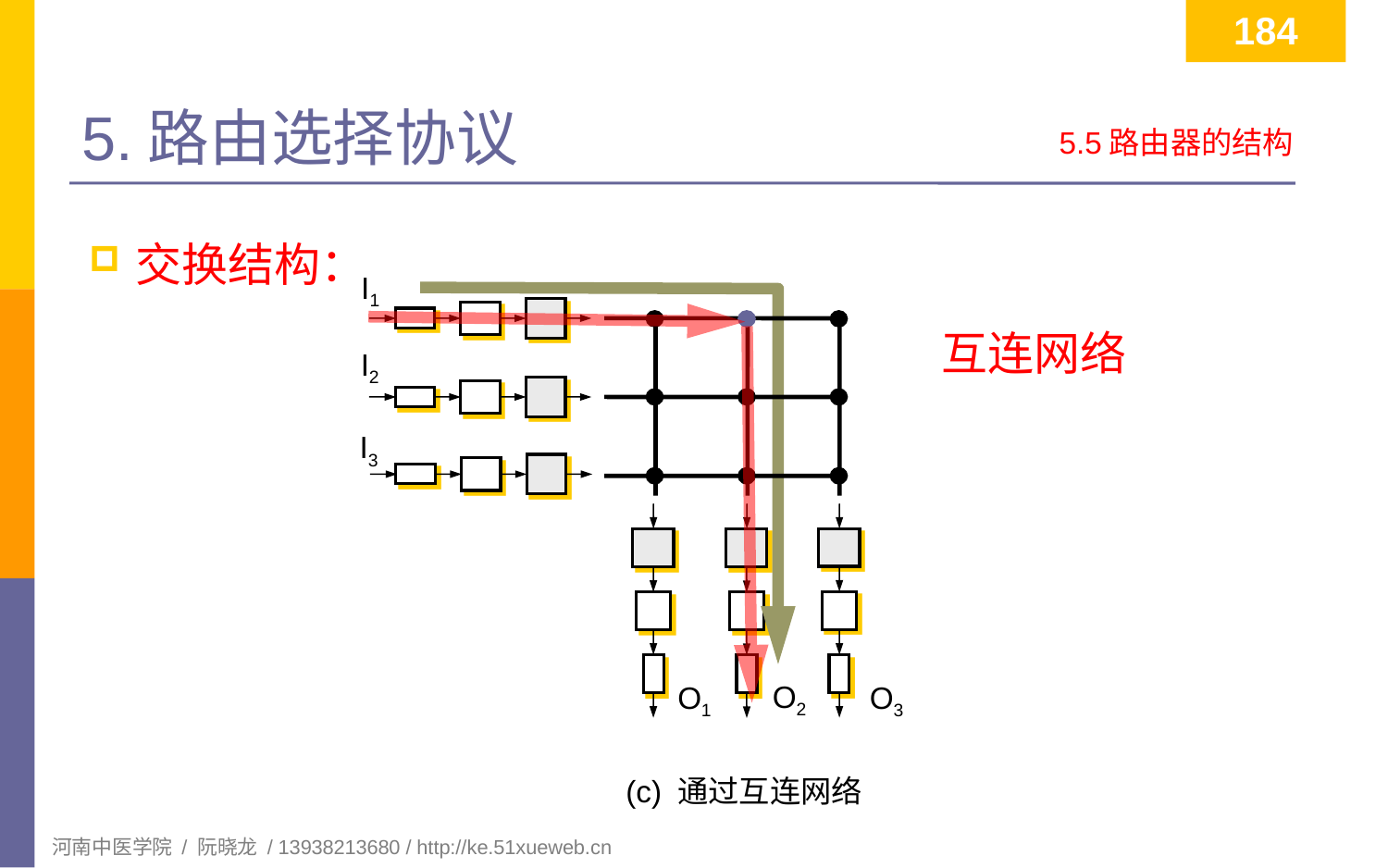

184
# 5.路由选择协议
5.5路由器的结构
交换结构：

I1

互连网络

I2

I3

O2

O1
O3

(c) 通过互连网络